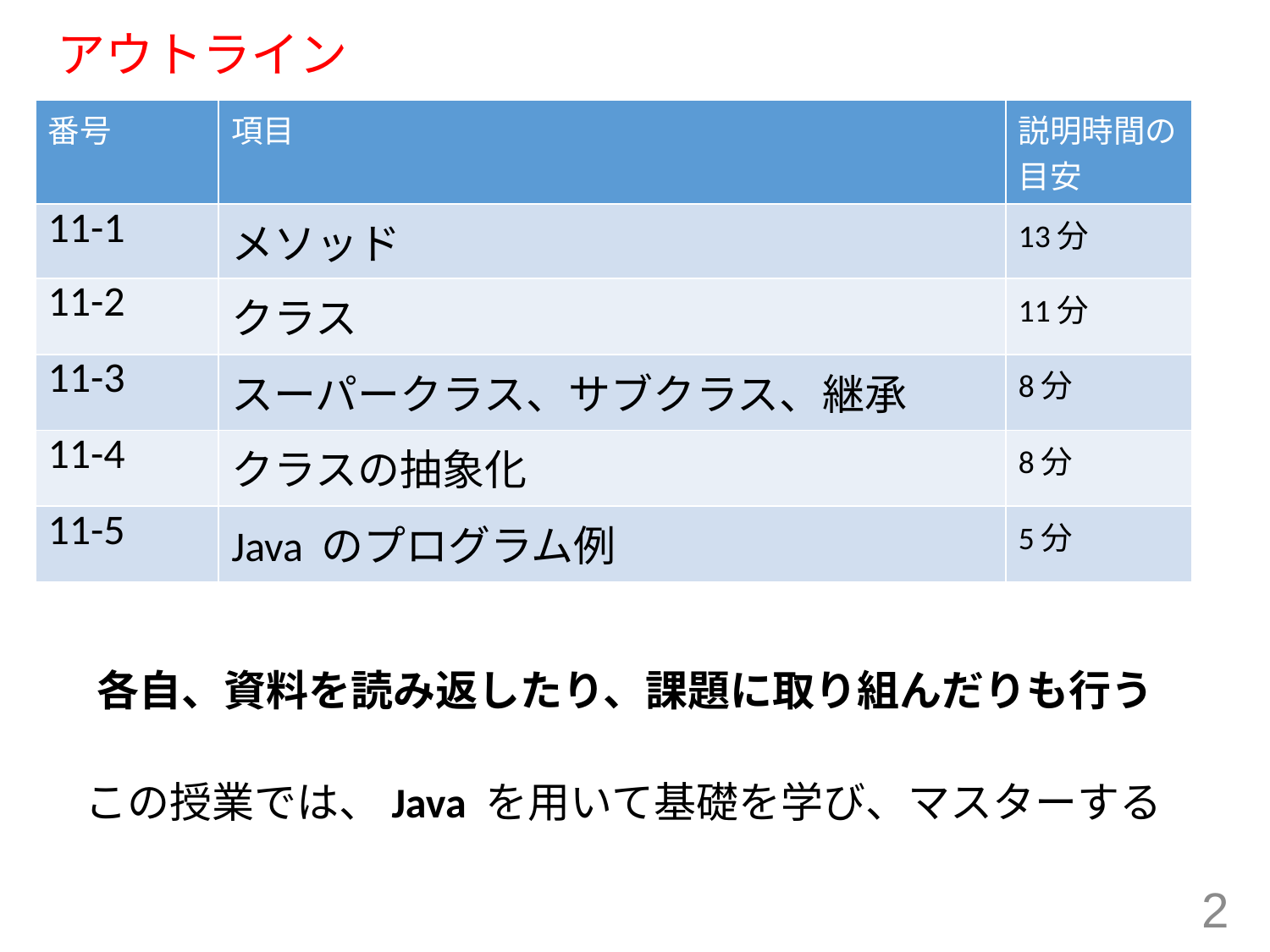

# アウトライン
| 番号 | 項目 | 説明時間の目安 |
| --- | --- | --- |
| 11-1 | メソッド | 13分 |
| 11-2 | クラス | 11分 |
| 11-3 | スーパークラス、サブクラス、継承 | 8分 |
| 11-4 | クラスの抽象化 | 8分 |
| 11-5 | Java のプログラム例 | 5分 |
各自、資料を読み返したり、課題に取り組んだりも行う
この授業では、Java を用いて基礎を学び、マスターする
2